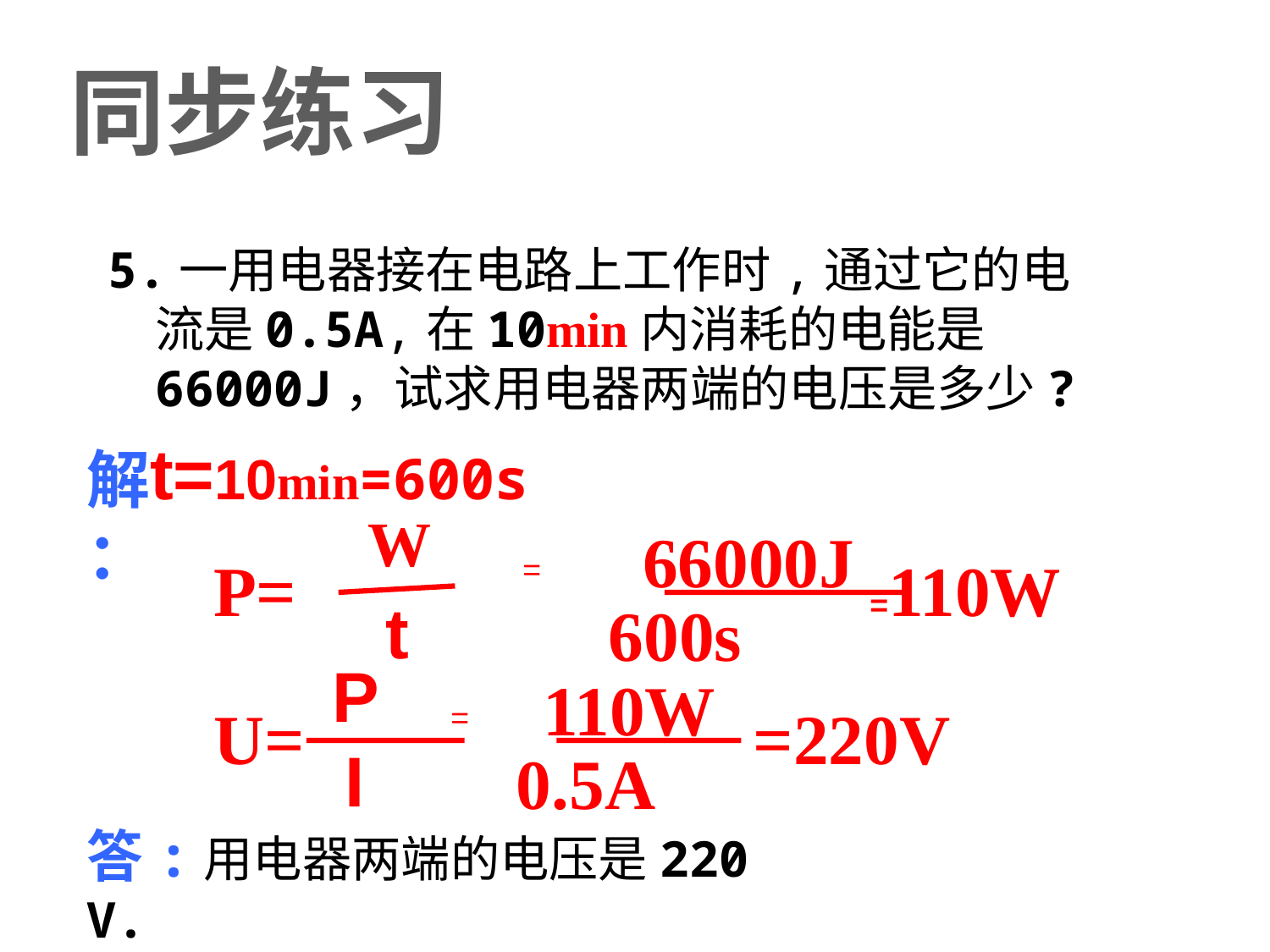

同步练习
5.一用电器接在电路上工作时,通过它的电流是0.5A,在10min内消耗的电能是66000J，试求用电器两端的电压是多少?
t=10min=600s
解：
W
66000J
P=
=
t
600s

=110W
P
110W
U=
=
I
0.5A

=220V
答:用电器两端的电压是220 V.